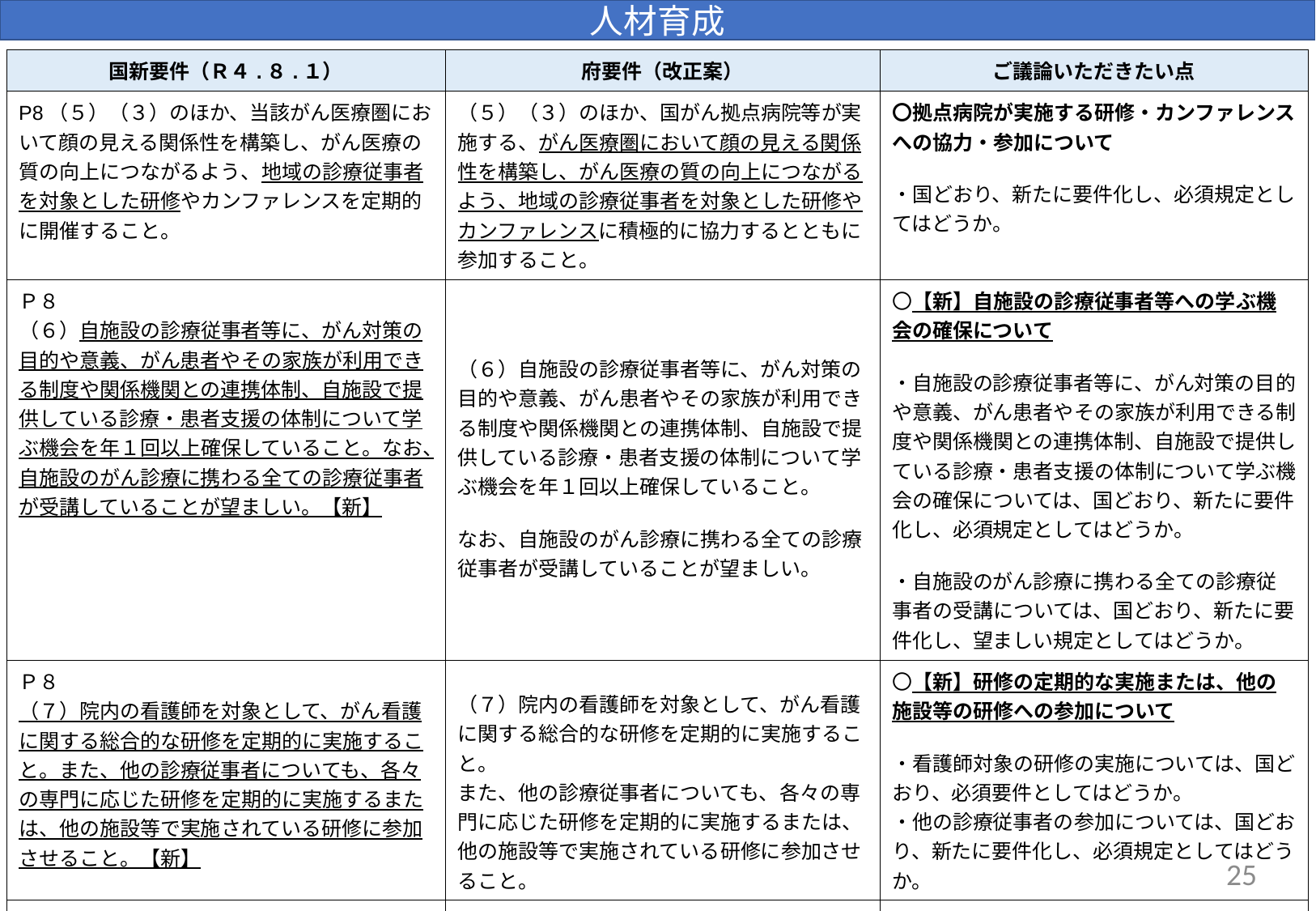

人材育成
| 国新要件（Ｒ４.８.１） | 府要件（改正案） | ご議論いただきたい点 |
| --- | --- | --- |
| P8（５）（３）のほか、当該がん医療圏において顔の見える関係性を構築し、がん医療の質の向上につながるよう、地域の診療従事者を対象とした研修やカンファレンスを定期的に開催すること。 | （５）（３）のほか、国がん拠点病院等が実施する、がん医療圏において顔の見える関係性を構築し、がん医療の質の向上につながるよう、地域の診療従事者を対象とした研修やカンファレンスに積極的に協力するとともに参加すること。 | 〇拠点病院が実施する研修・カンファレンスへの協力・参加について ・国どおり、新たに要件化し、必須規定としてはどうか。 |
| Ｐ８ （６）自施設の診療従事者等に、がん対策の目的や意義、がん患者やその家族が利用できる制度や関係機関との連携体制、自施設で提供している診療・患者支援の体制について学ぶ機会を年１回以上確保していること。なお、自施設のがん診療に携わる全ての診療従事者が受講していることが望ましい。【新】 | （６）自施設の診療従事者等に、がん対策の目的や意義、がん患者やその家族が利用できる制度や関係機関との連携体制、自施設で提供している診療・患者支援の体制について学ぶ機会を年１回以上確保していること。 なお、自施設のがん診療に携わる全ての診療従事者が受講していることが望ましい。 | 〇【新】自施設の診療従事者等への学ぶ機会の確保について ・自施設の診療従事者等に、がん対策の目的や意義、がん患者やその家族が利用できる制度や関係機関との連携体制、自施設で提供している診療・患者支援の体制について学ぶ機会の確保については、国どおり、新たに要件化し、必須規定としてはどうか。 ・自施設のがん診療に携わる全ての診療従事者の受講については、国どおり、新たに要件化し、望ましい規定としてはどうか。 |
| Ｐ８ （７）院内の看護師を対象として、がん看護に関する総合的な研修を定期的に実施すること。また、他の診療従事者についても、各々の専門に応じた研修を定期的に実施するまたは、他の施設等で実施されている研修に参加させること。【新】 | （７）院内の看護師を対象として、がん看護に関する総合的な研修を定期的に実施すること。 また、他の診療従事者についても、各々の専門に応じた研修を定期的に実施するまたは、他の施設等で実施されている研修に参加させること。 | 〇【新】研修の定期的な実施または、他の施設等の研修への参加について ・看護師対象の研修の実施については、国どおり、必須要件としてはどうか。 ・他の診療従事者の参加については、国どおり、新たに要件化し、必須規定としてはどうか。 |
| Ｐ８ （８）医科歯科連携による口腔健康管理を推進するために、歯科医師等を対象とするがん患者の口腔健康管理等の研修の実施に協力すること【必須化】。 | （８）医科歯科連携による口腔健康管理を推進するために、歯科医師等を対象とするがん患者の口腔健康管理等の研修の実施に協力することが望ましい。 | 〇歯科医師等を対象とするがん患者の口腔健康管理等の研修の実施への協力について ・現行どおりとしてはどうか。 |
25